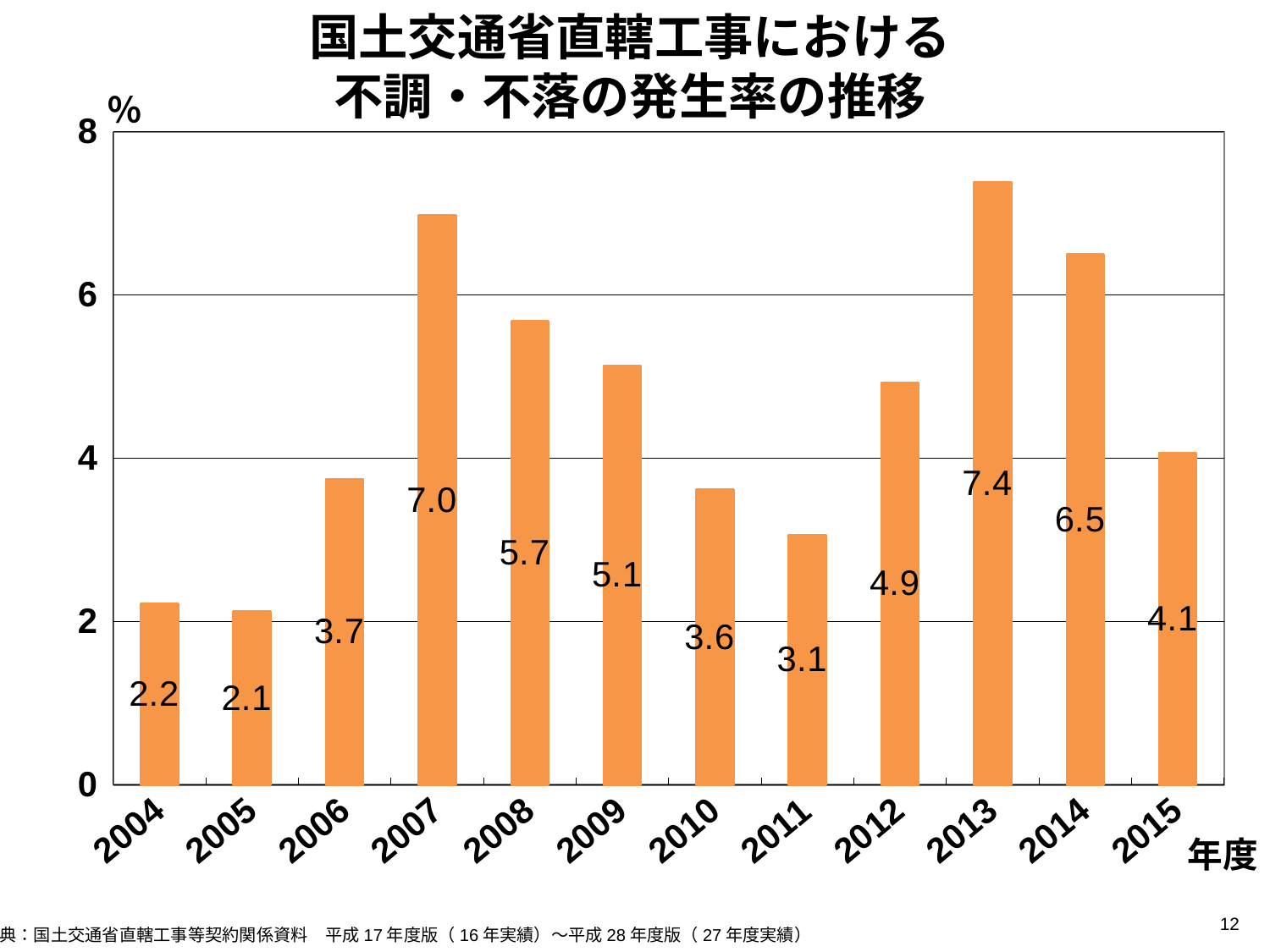

国土交通省直轄工事における
不調・不落の発生率の推移

### Chart

| Category | 率 |
|---|---|
| 2004 | 2.214212152420185 |
| 2005 | 2.122792570226004 |
| 2006 | 3.748277446026642 |
| 2007 | 6.973209196275889 |
| 2008 | 5.675934803451582 |
| 2009 | 5.133801480356804 |
| 2010 | 3.616894705532421 |
| 2011 | 3.0614576193740004 |
| 2012 | 4.925994449583719 |
| 2013 | 7.385249117300902 |
| 2014 | 6.495882891125343 |
| 2015 | 4.06684412895593 |
％
年度
12
出典：国土交通省直轄工事等契約関係資料　平成17年度版（16年実績）～平成28年度版（27年度実績）